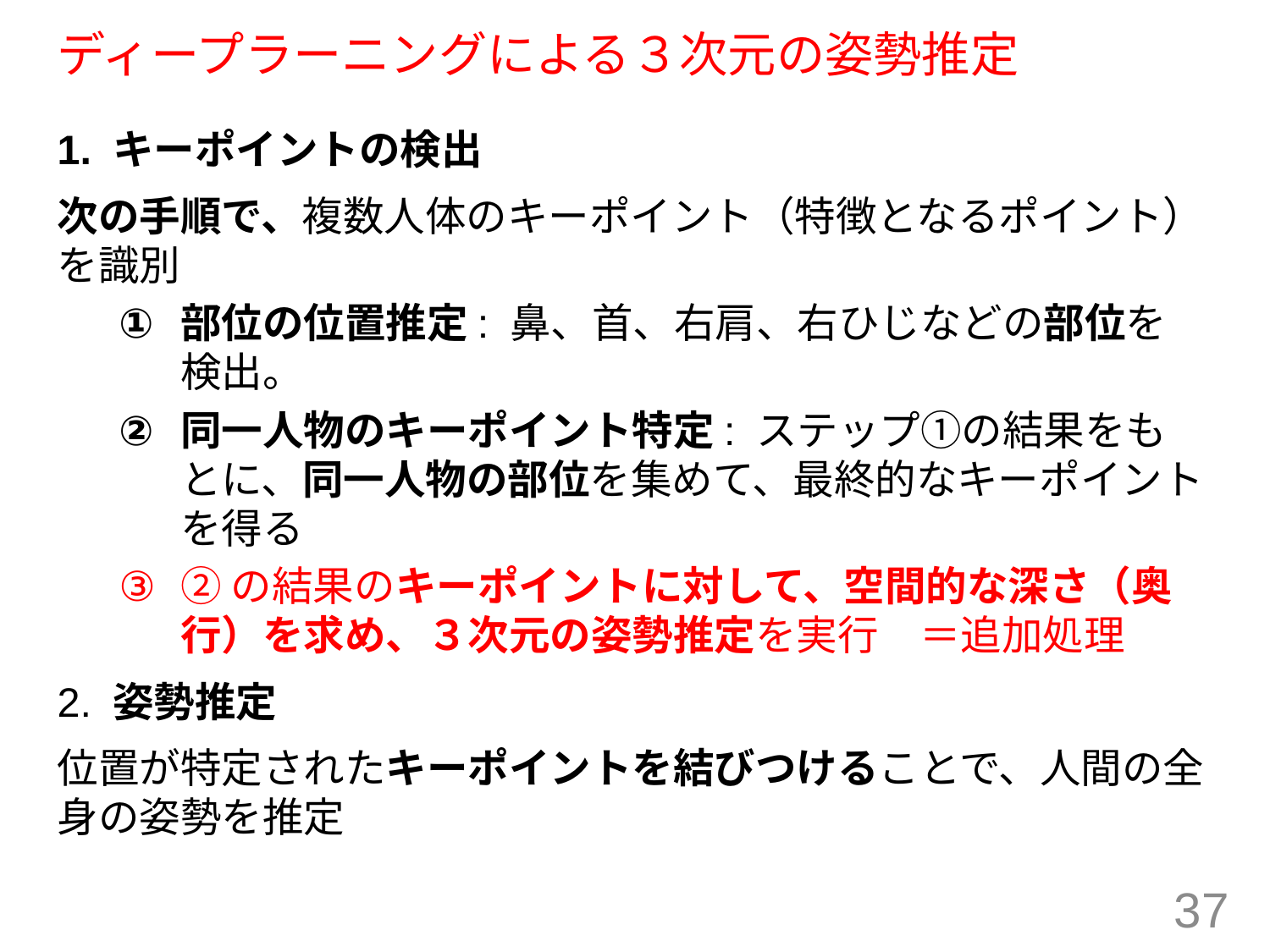

# ディープラーニングによる３次元の姿勢推定
1. キーポイントの検出
次の手順で、複数人体のキーポイント（特徴となるポイント）を識別
部位の位置推定: 鼻、首、右肩、右ひじなどの部位を検出。
同一人物のキーポイント特定: ステップ①の結果をもとに、同一人物の部位を集めて、最終的なキーポイントを得る
②の結果のキーポイントに対して、空間的な深さ（奥行）を求め、３次元の姿勢推定を実行　＝追加処理
2. 姿勢推定
位置が特定されたキーポイントを結びつけることで、人間の全身の姿勢を推定

37